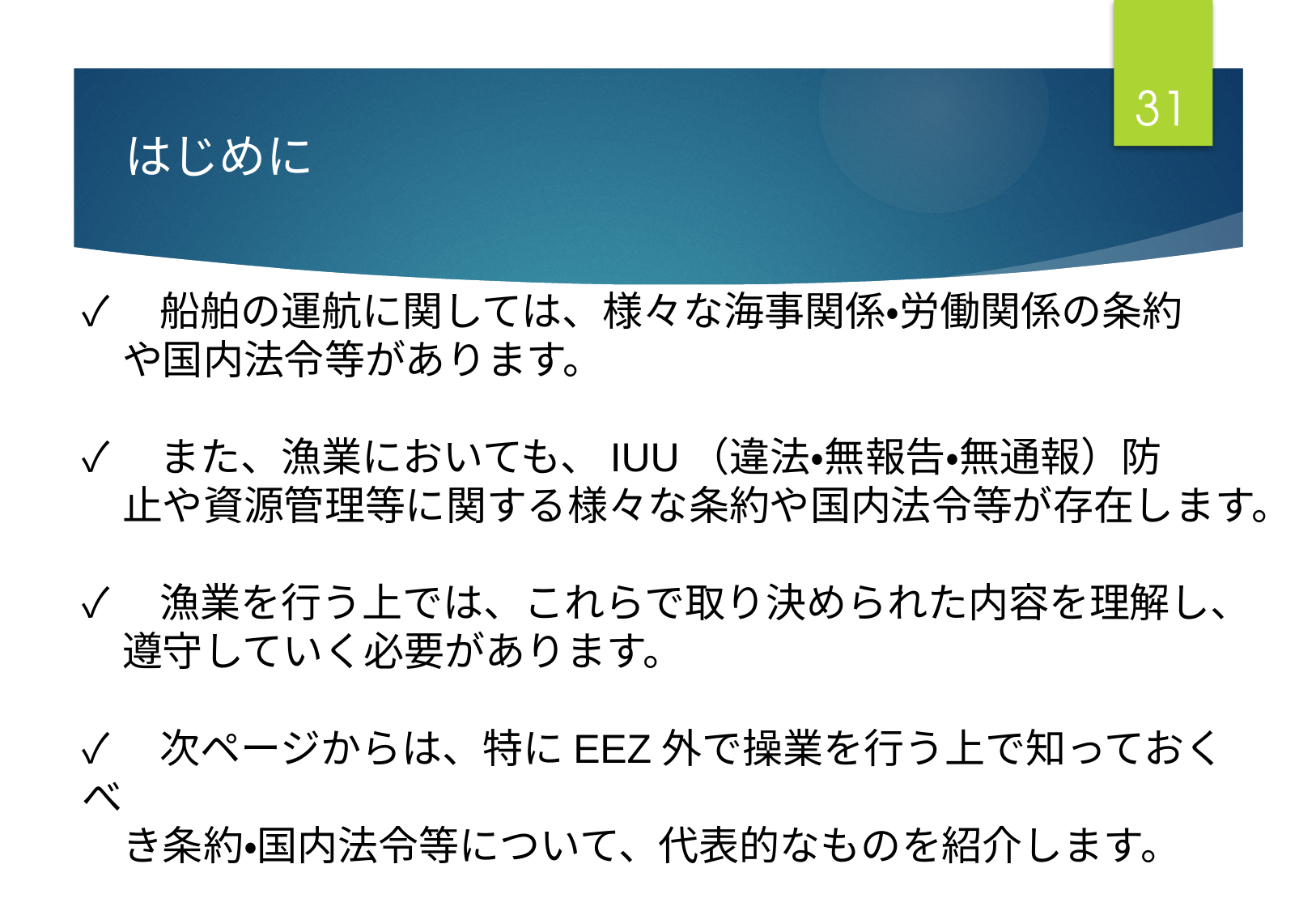

31
はじめに
✓　船舶の運航に関しては、様々な海事関係・労働関係の条約
　や国内法令等があります。

✓　また、漁業においても、IUU（違法・無報告・無通報）防
　止や資源管理等に関する様々な条約や国内法令等が存在します。

✓　漁業を行う上では、これらで取り決められた内容を理解し、
　遵守していく必要があります。

✓　次ページからは、特にEEZ外で操業を行う上で知っておくべ
　き条約・国内法令等について、代表的なものを紹介します。